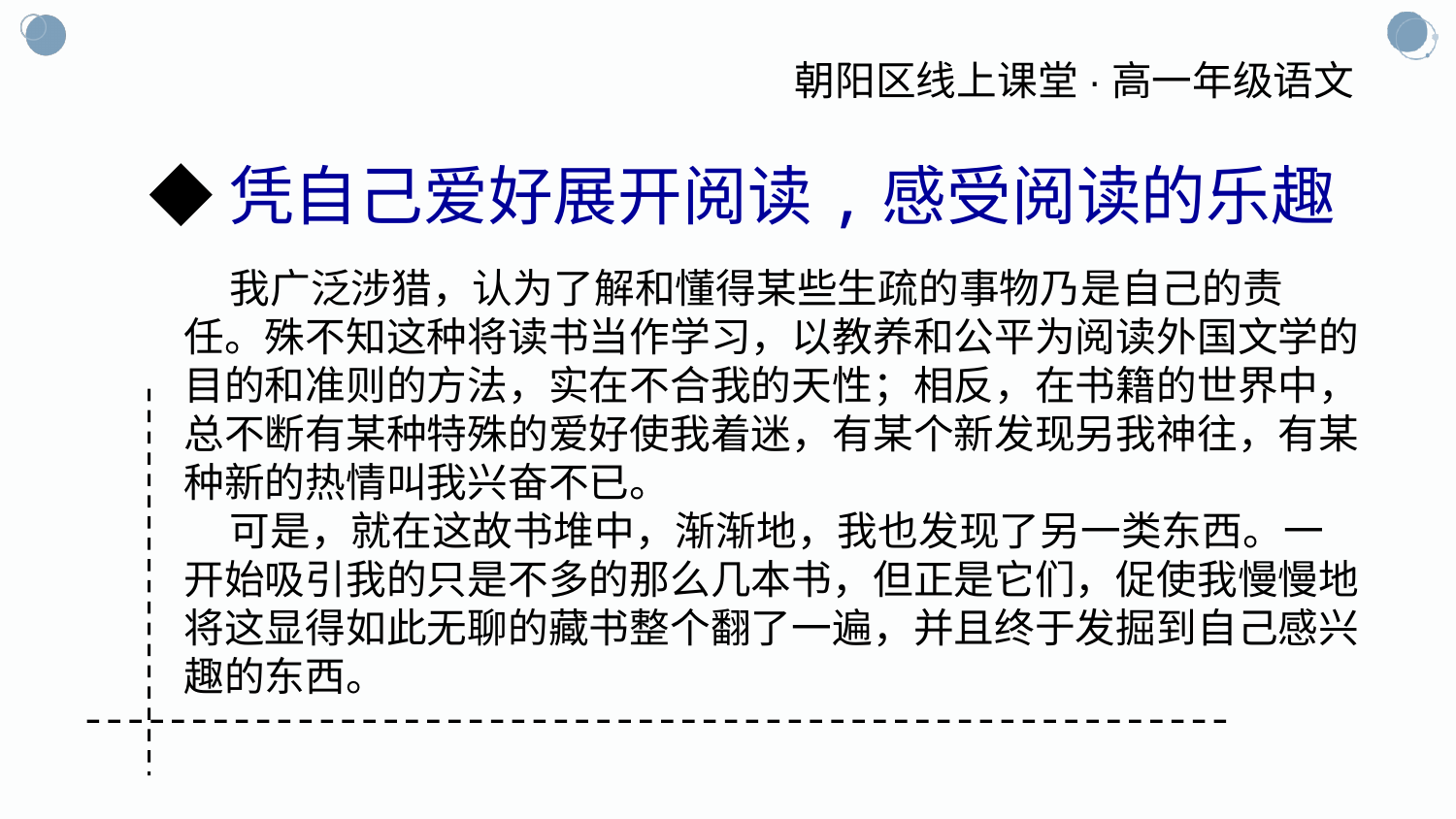

朝阳区线上课堂·高一年级语文
◆凭自己爱好展开阅读,感受阅读的乐趣
    我广泛涉猎，认为了解和懂得某些生疏的事物乃是自己的责任。殊不知这种将读书当作学习，以教养和公平为阅读外国文学的目的和准则的方法，实在不合我的天性；相反，在书籍的世界中，总不断有某种特殊的爱好使我着迷，有某个新发现另我神往，有某种新的热情叫我兴奋不已。
    可是，就在这故书堆中，渐渐地，我也发现了另一类东西。一开始吸引我的只是不多的那么几本书，但正是它们，促使我慢慢地将这显得如此无聊的藏书整个翻了一遍，并且终于发掘到自己感兴趣的东西。